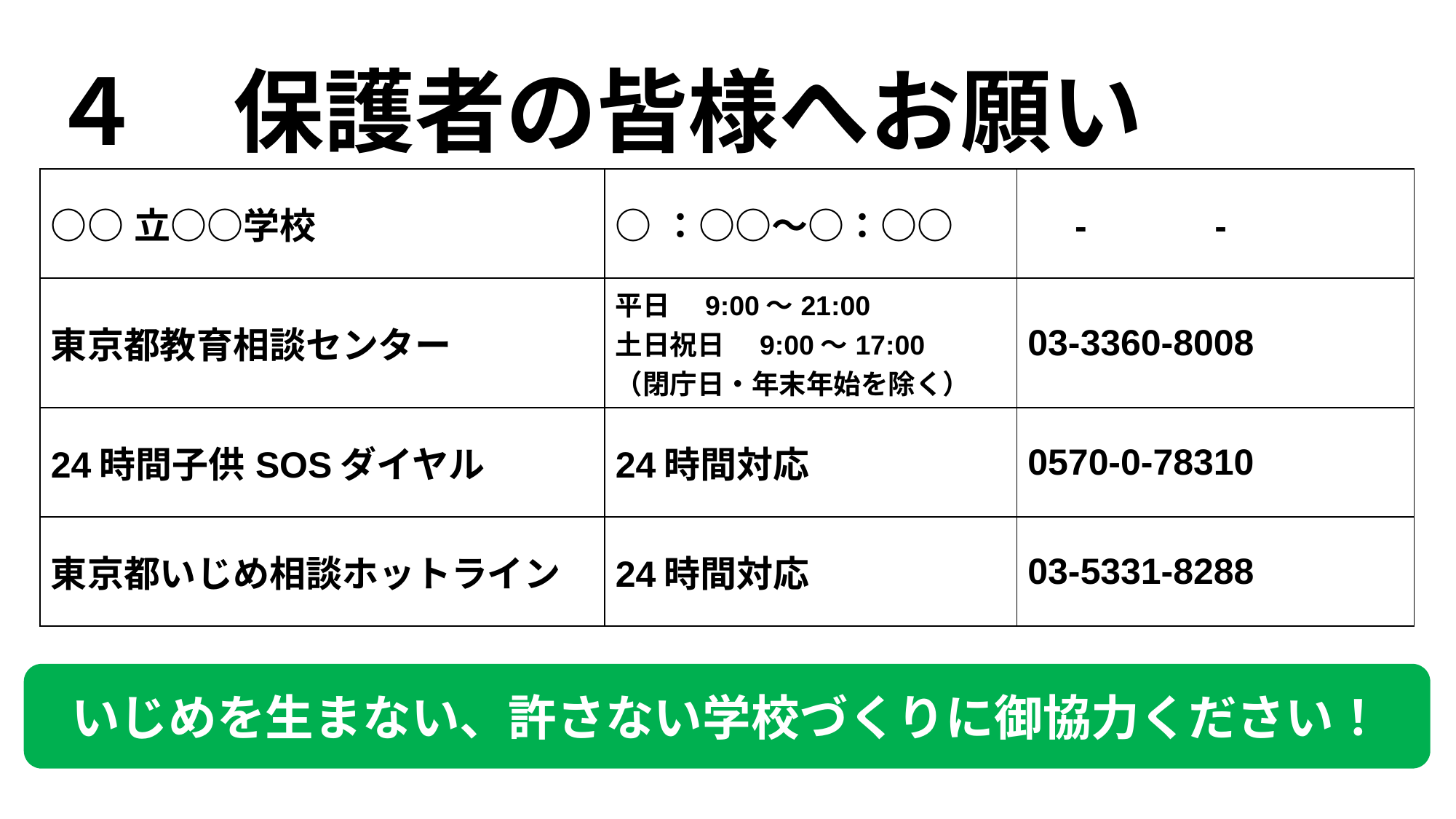

４　保護者の皆様へお願い
| ○○立○○学校 | ○：○○～○：○○ | -　　　- |
| --- | --- | --- |
| 東京都教育相談センター | 平日　9:00～21:00 土日祝日　9:00～17:00 （閉庁日・年末年始を除く） | 03-3360-8008 |
| 24時間子供SOSダイヤル | 24時間対応 | 0570-0-78310 |
| 東京都いじめ相談ホットライン | 24時間対応 | 03-5331-8288 |
いじめを生まない、許さない学校づくりに御協力ください！